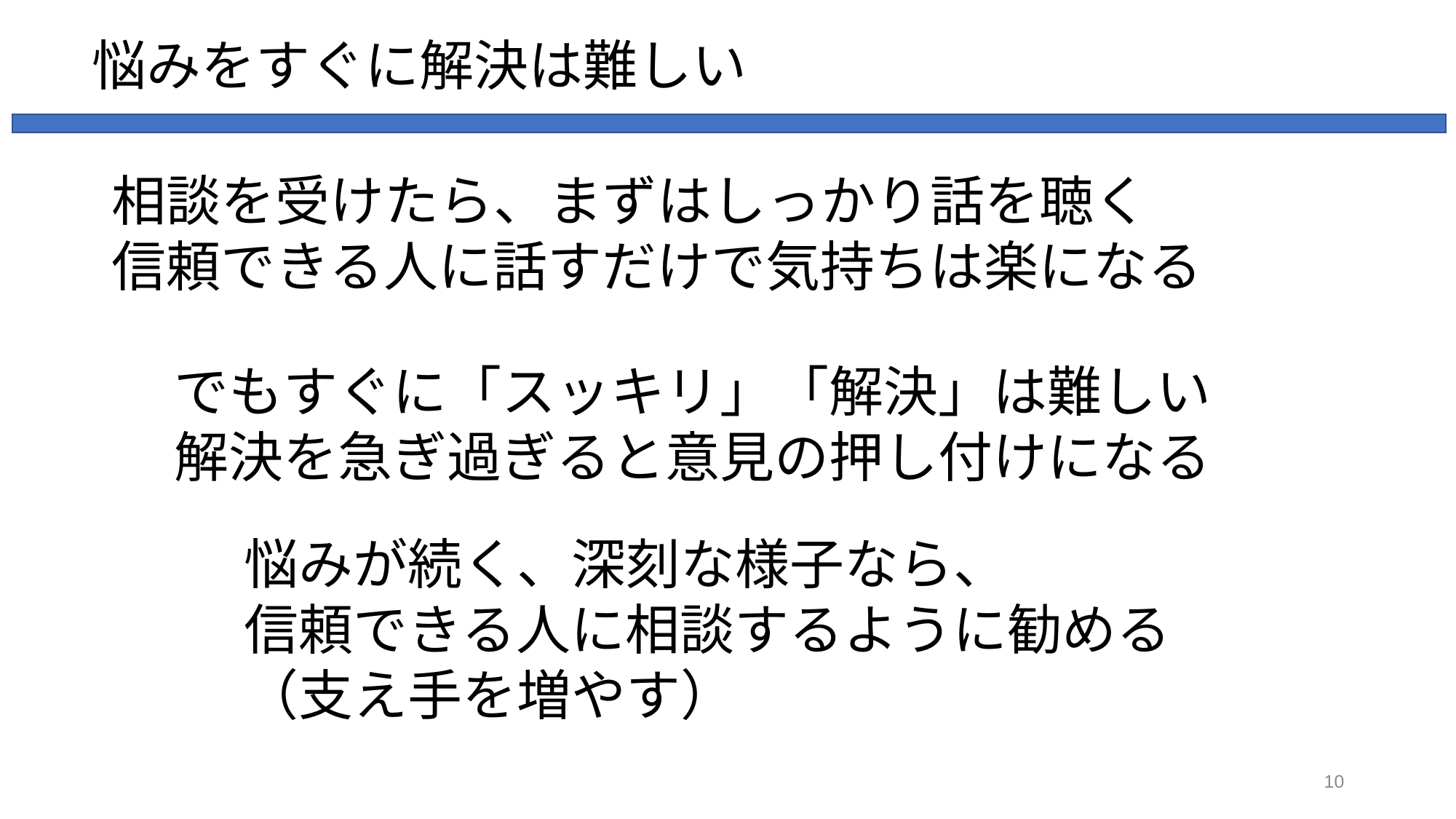

悩みをすぐに解決は難しい

相談を受けたら、まずはしっかり話を聴く
信頼できる人に話すだけで気持ちは楽になる
でもすぐに「スッキリ」「解決」は難しい
解決を急ぎ過ぎると意見の押し付けになる
悩みが続く、深刻な様子なら、
信頼できる人に相談するように勧める
（支え手を増やす）
10